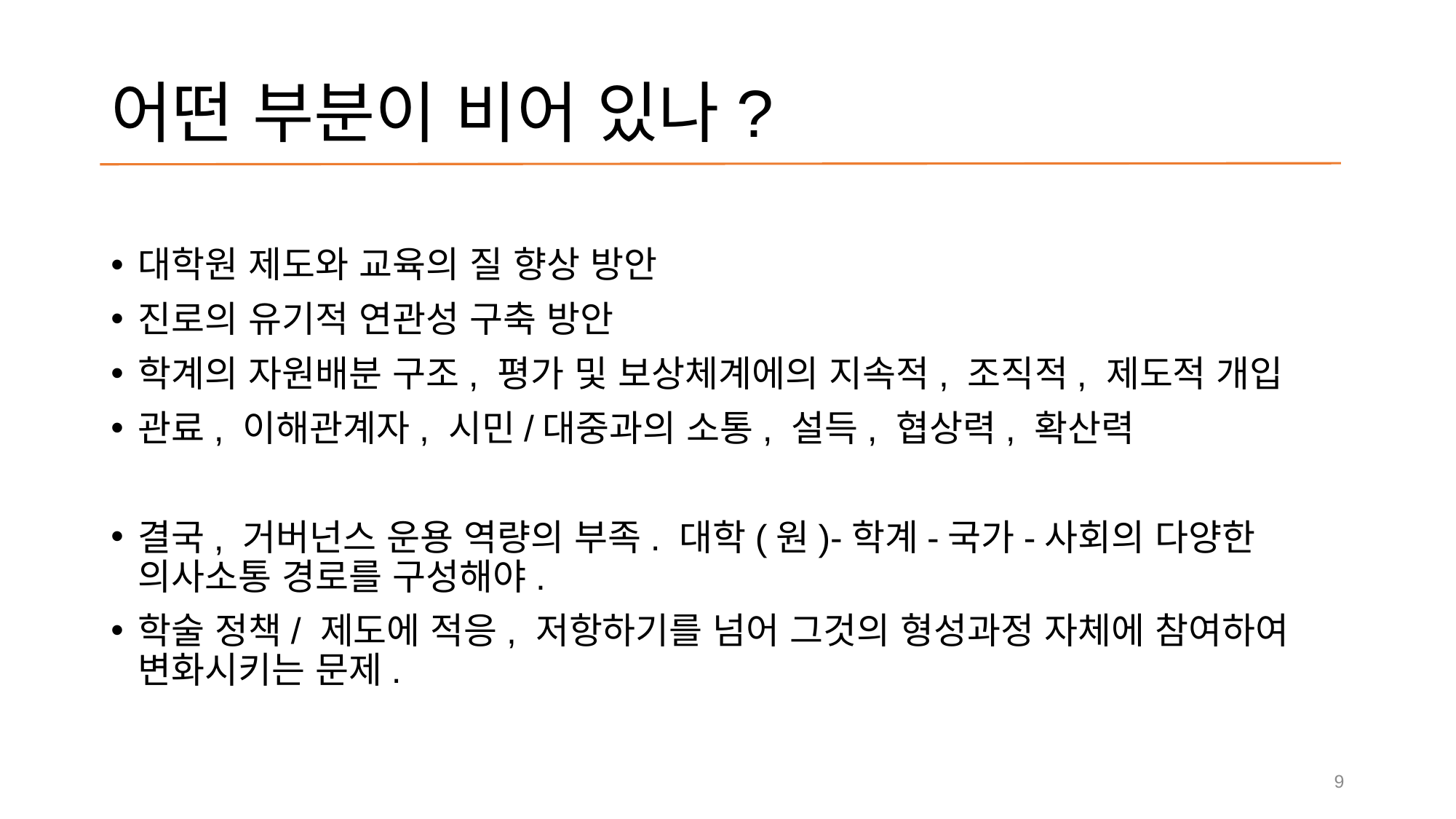

# 어떤 부분이 비어 있나?

대학원 제도와 교육의 질 향상 방안
진로의 유기적 연관성 구축 방안
학계의 자원배분 구조, 평가 및 보상체계에의 지속적, 조직적, 제도적 개입
관료, 이해관계자, 시민/대중과의 소통, 설득, 협상력, 확산력

결국, 거버넌스 운용 역량의 부족. 대학(원)-학계-국가-사회의 다양한 의사소통 경로를 구성해야.
학술 정책/ 제도에 적응, 저항하기를 넘어 그것의 형성과정 자체에 참여하여 변화시키는 문제.

9